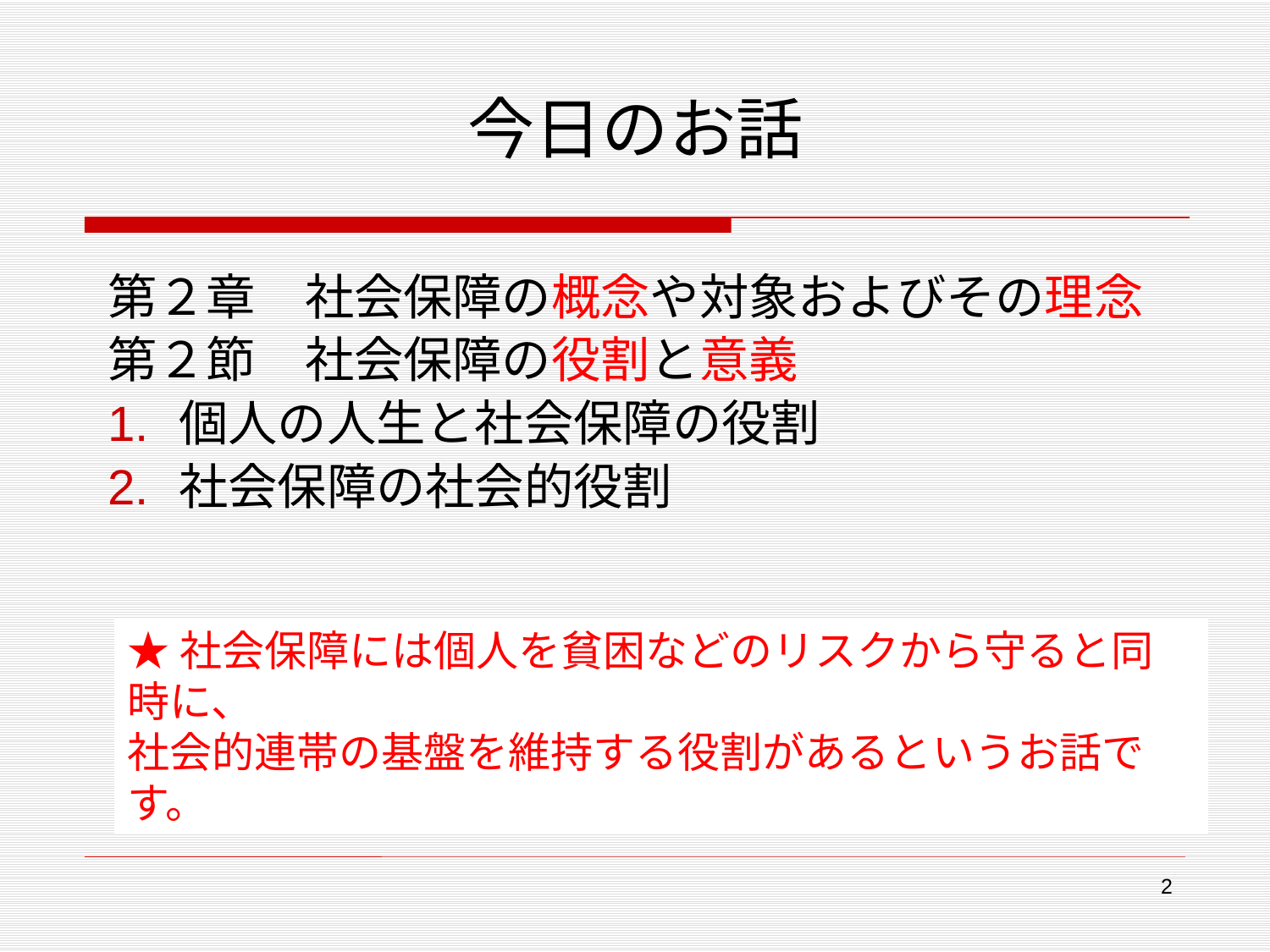

# 今日のお話
第２章　社会保障の概念や対象およびその理念
第２節　社会保障の役割と意義
個人の人生と社会保障の役割
社会保障の社会的役割

★社会保障には個人を貧困などのリスクから守ると同時に、
社会的連帯の基盤を維持する役割があるというお話です。
2